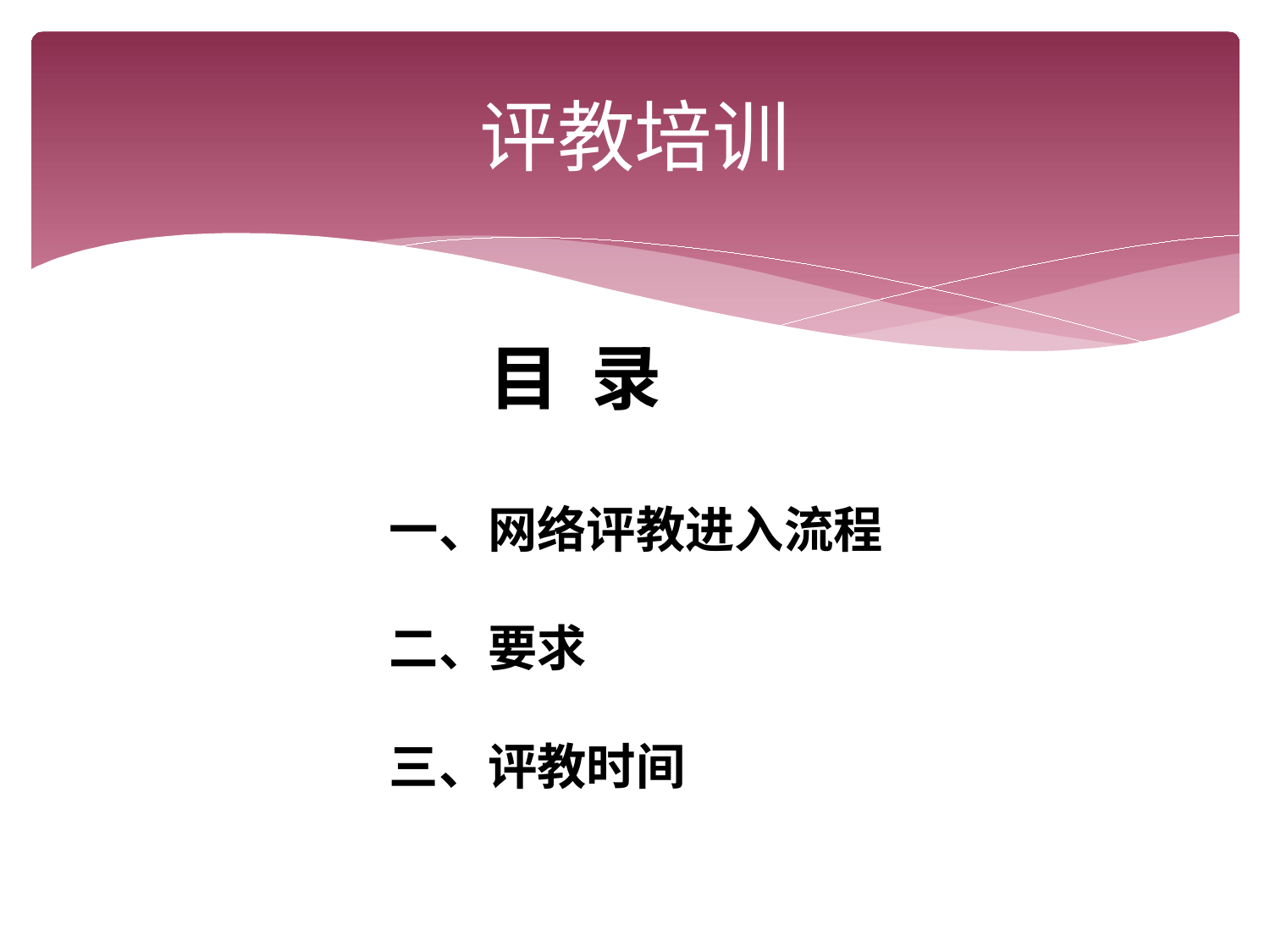

# 评教培训
目  录
一、网络评教进入流程

二、要求

三、评教时间